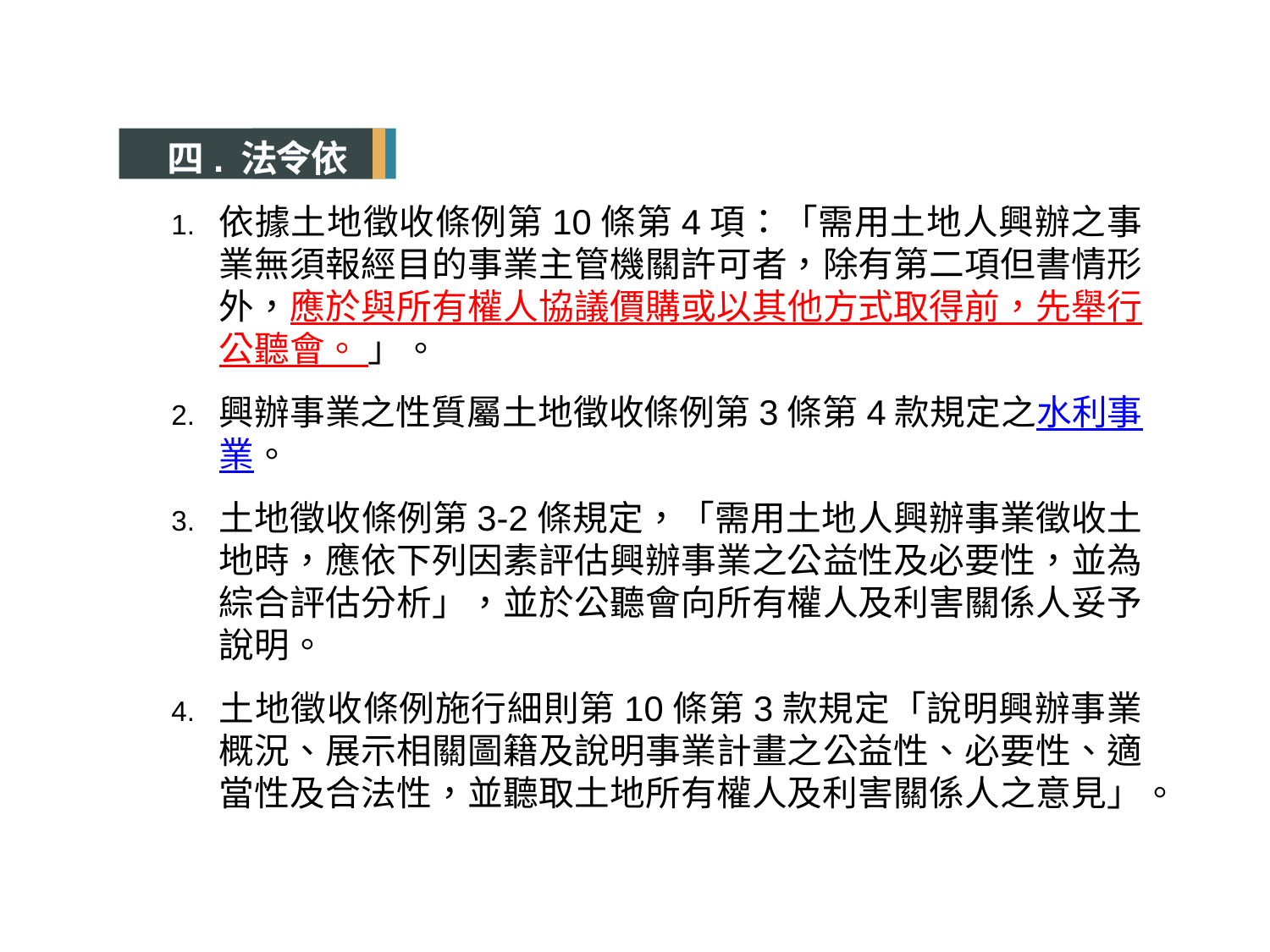

四. 法令依據
依據土地徵收條例第10條第4項：「需用土地人興辦之事業無須報經目的事業主管機關許可者，除有第二項但書情形外，應於與所有權人協議價購或以其他方式取得前，先舉行公聽會。 」。
興辦事業之性質屬土地徵收條例第3條第4款規定之水利事業。
土地徵收條例第3-2條規定，「需用土地人興辦事業徵收土地時，應依下列因素評估興辦事業之公益性及必要性，並為綜合評估分析」，並於公聽會向所有權人及利害關係人妥予說明。
土地徵收條例施行細則第10條第3款規定「說明興辦事業概況、展示相關圖籍及說明事業計畫之公益性、必要性、適當性及合法性，並聽取土地所有權人及利害關係人之意見」。